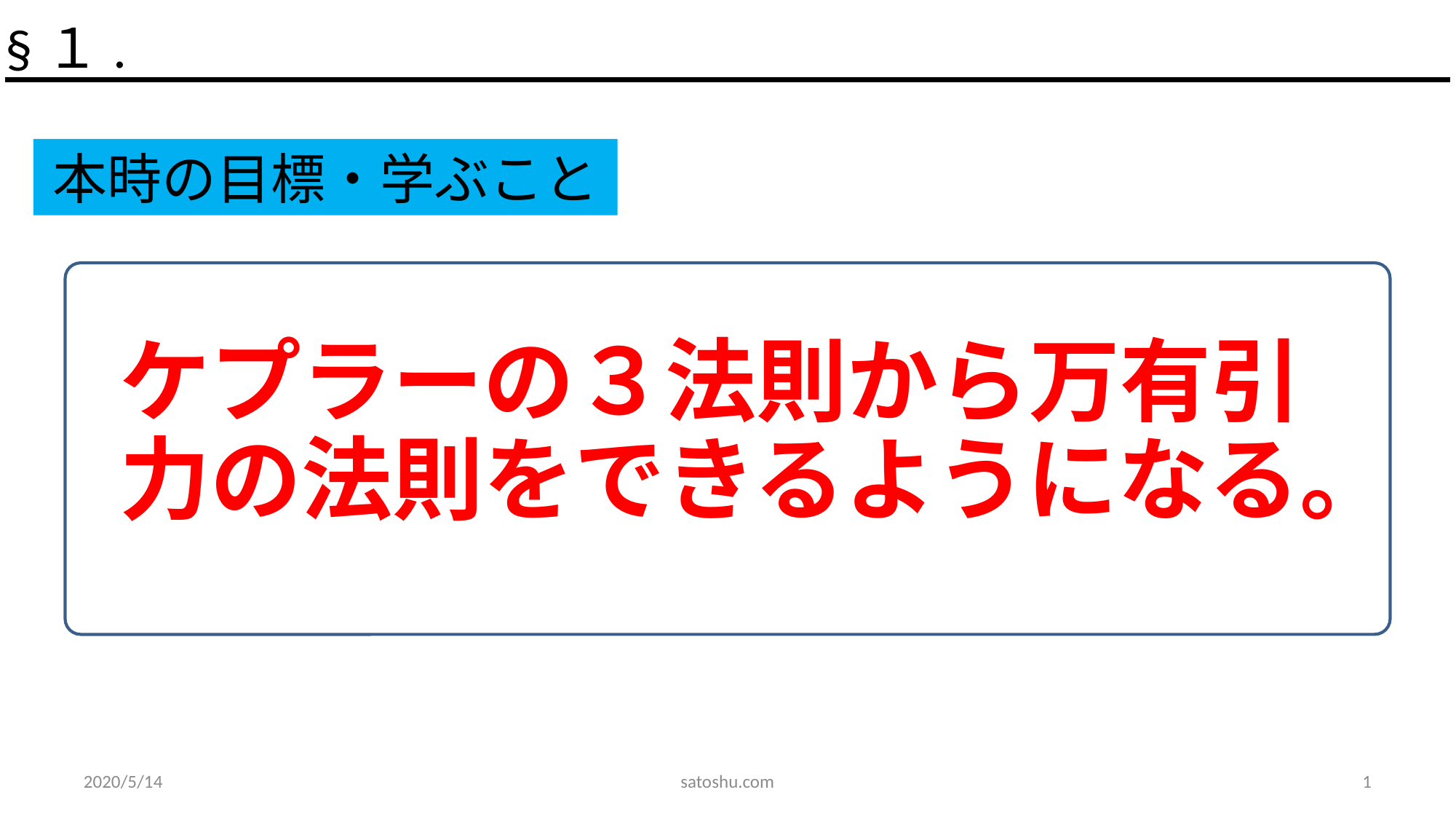

§１.
本時の目標・学ぶこと

ケプラーの３法則から万有引力の法則をできるようになる。
2020/5/14
satoshu.com
1